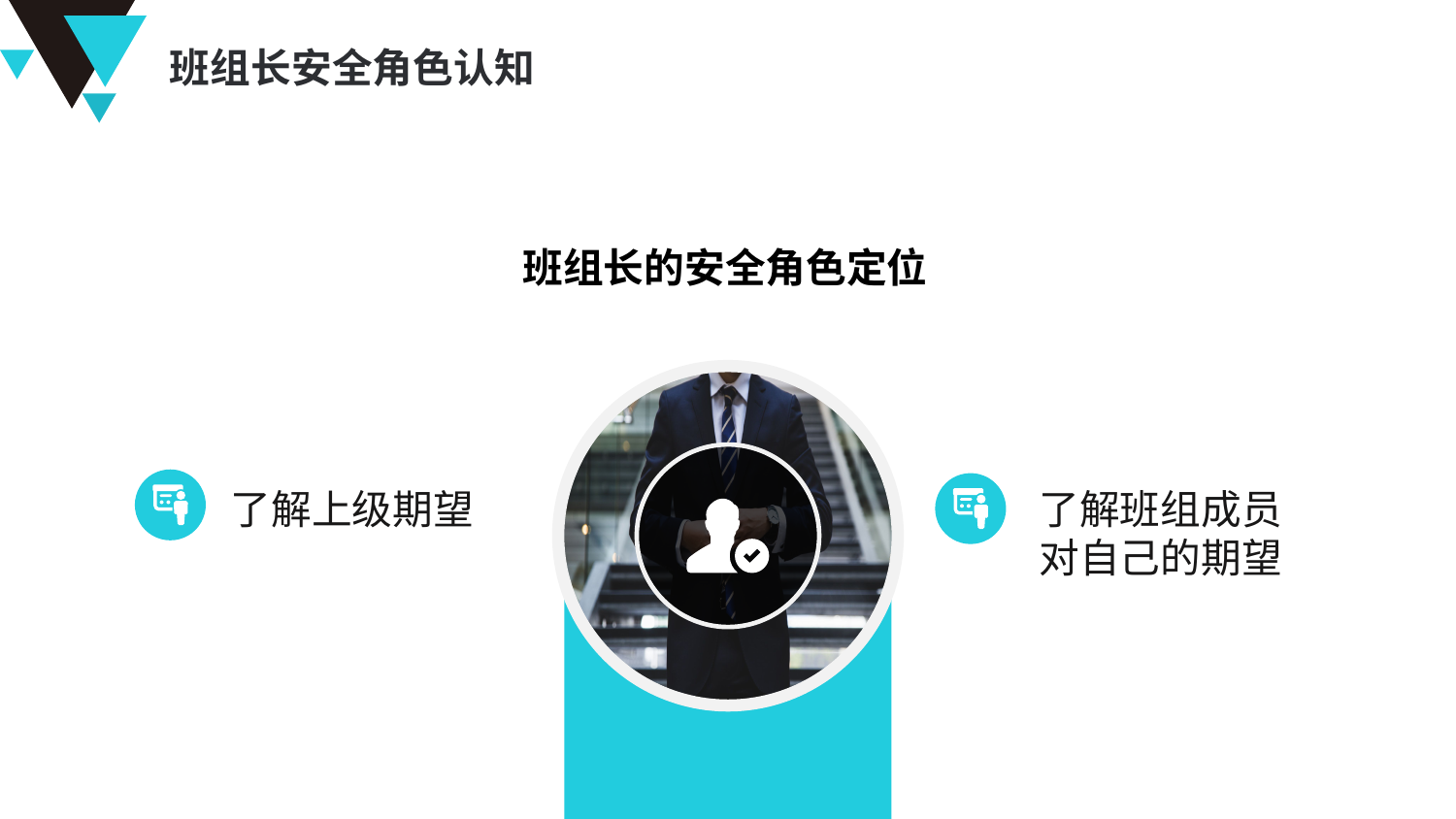

班组长安全角色认知
班组长的安全角色定位

了解上级期望
了解班组成员
对自己的期望